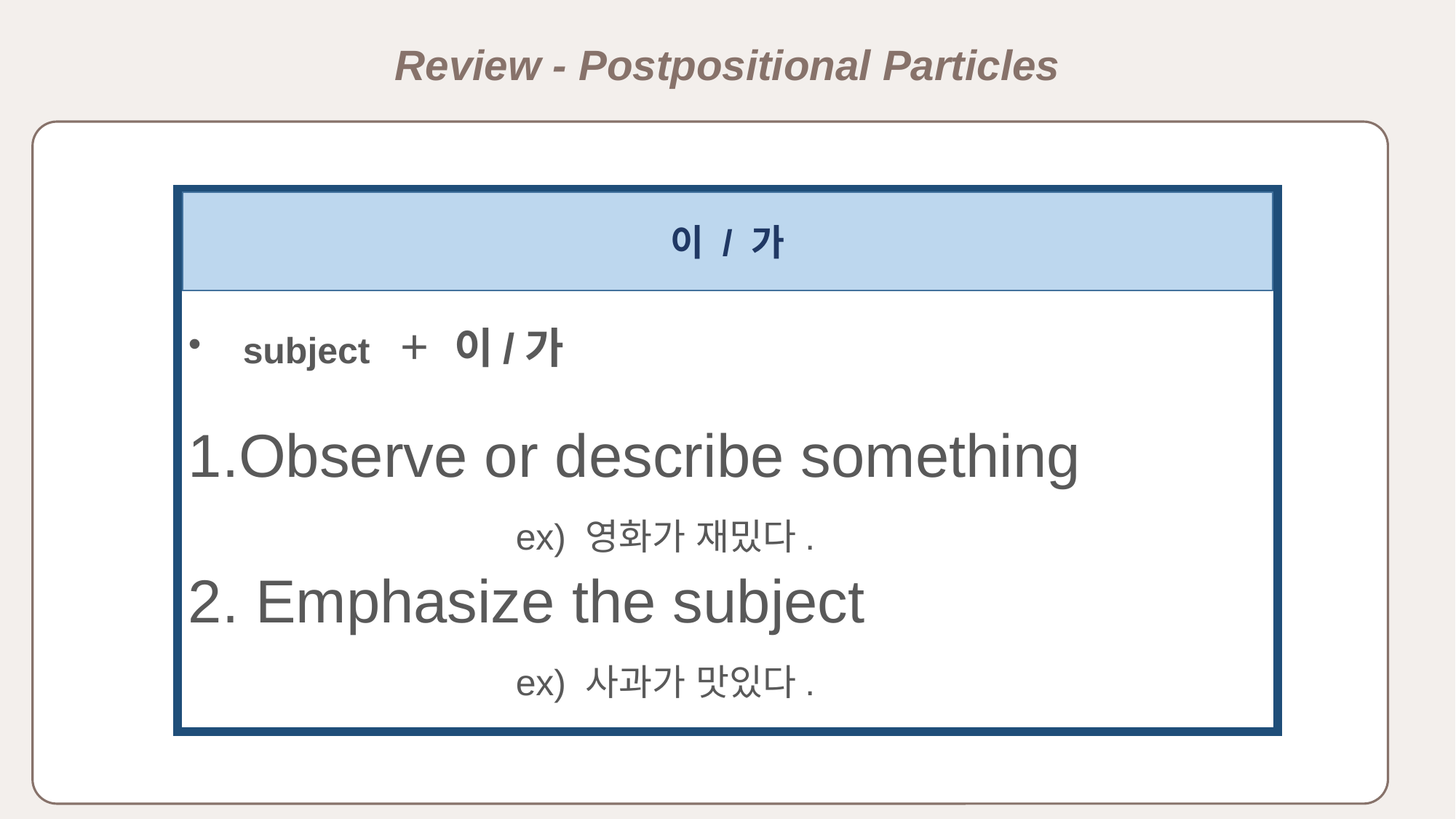

Review - Postpositional Particles

subject   + 이/가

1.Observe or describe something
			ex) 영화가 재밌다.
2. Emphasize the subject
			ex) 사과가 맛있다.
이 / 가
이 / 가